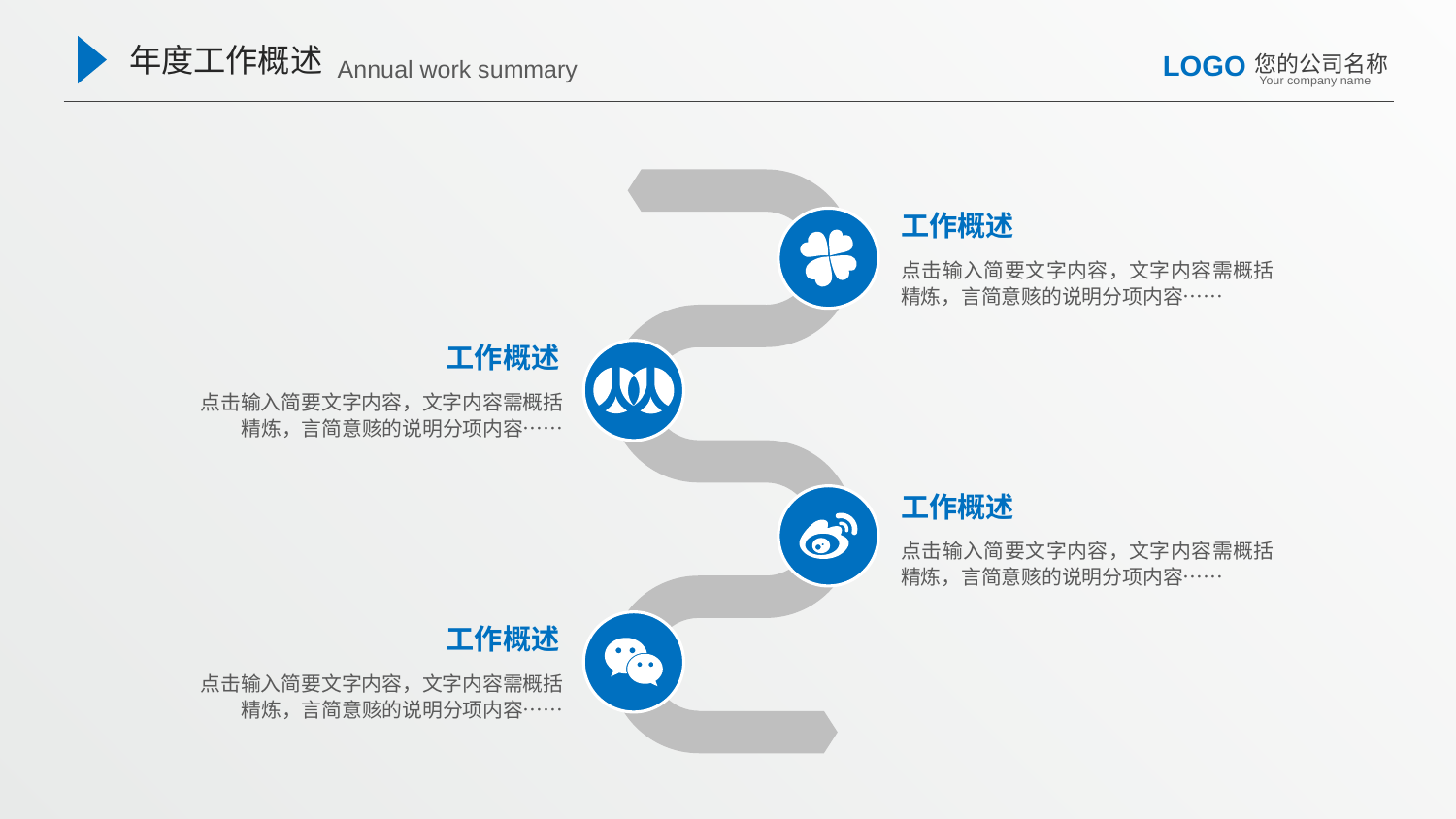

年度工作概述
Annual work summary
LOGO
您的公司名称
Your company name

工作概述

点击输入简要文字内容，文字内容需概括精炼，言简意赅的说明分项内容……
工作概述

点击输入简要文字内容，文字内容需概括精炼，言简意赅的说明分项内容……

工作概述

点击输入简要文字内容，文字内容需概括精炼，言简意赅的说明分项内容……

工作概述

点击输入简要文字内容，文字内容需概括精炼，言简意赅的说明分项内容……